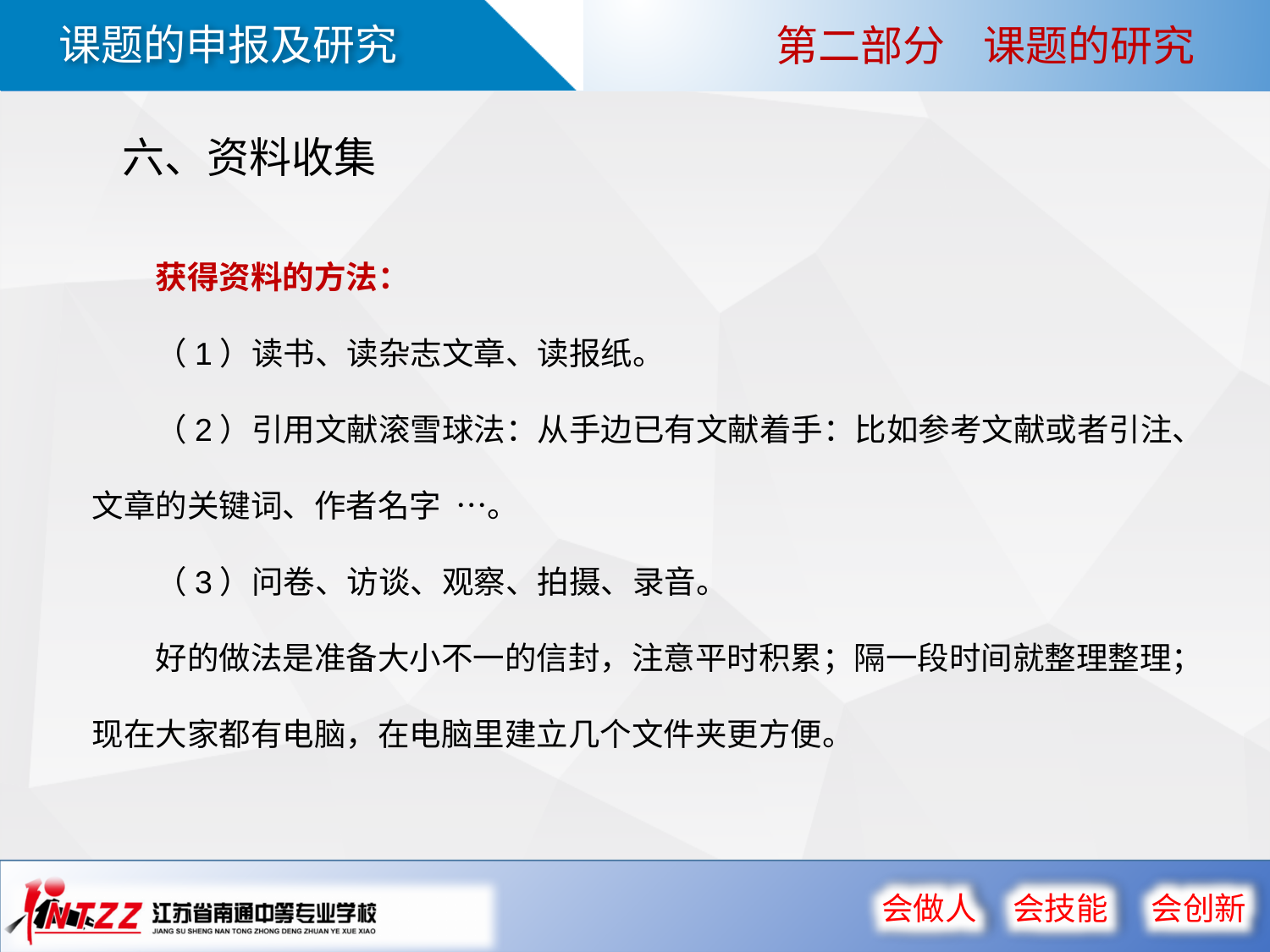

第二部分    课题的研究
六、资料收集
获得资料的方法：
（1）读书、读杂志文章、读报纸。
（2）引用文献滚雪球法：从手边已有文献着手：比如参考文献或者引注、文章的关键词、作者名字  …。
（3）问卷、访谈、观察、拍摄、录音。
好的做法是准备大小不一的信封，注意平时积累；隔一段时间就整理整理；现在大家都有电脑，在电脑里建立几个文件夹更方便。